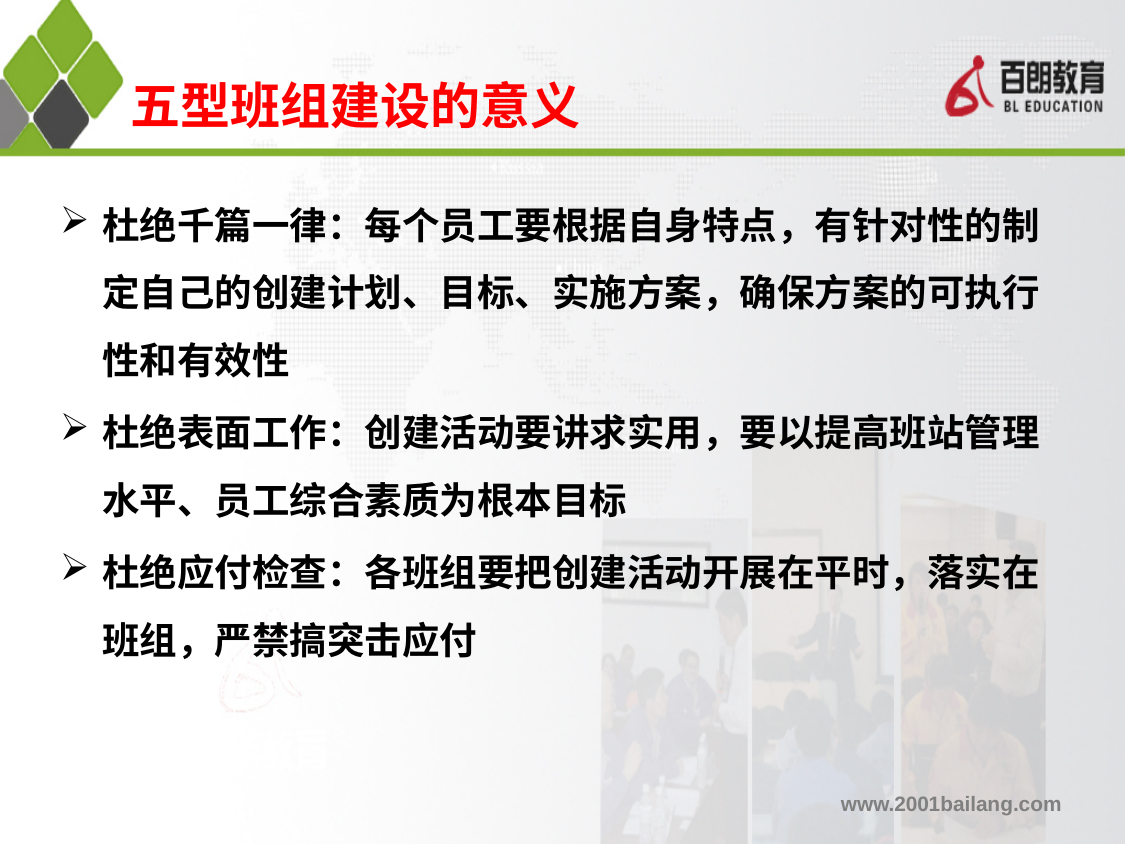

五型班组建设的意义
杜绝千篇一律：每个员工要根据自身特点，有针对性的制定自己的创建计划、目标、实施方案，确保方案的可执行性和有效性
杜绝表面工作：创建活动要讲求实用，要以提高班站管理水平、员工综合素质为根本目标
杜绝应付检查：各班组要把创建活动开展在平时，落实在班组，严禁搞突击应付